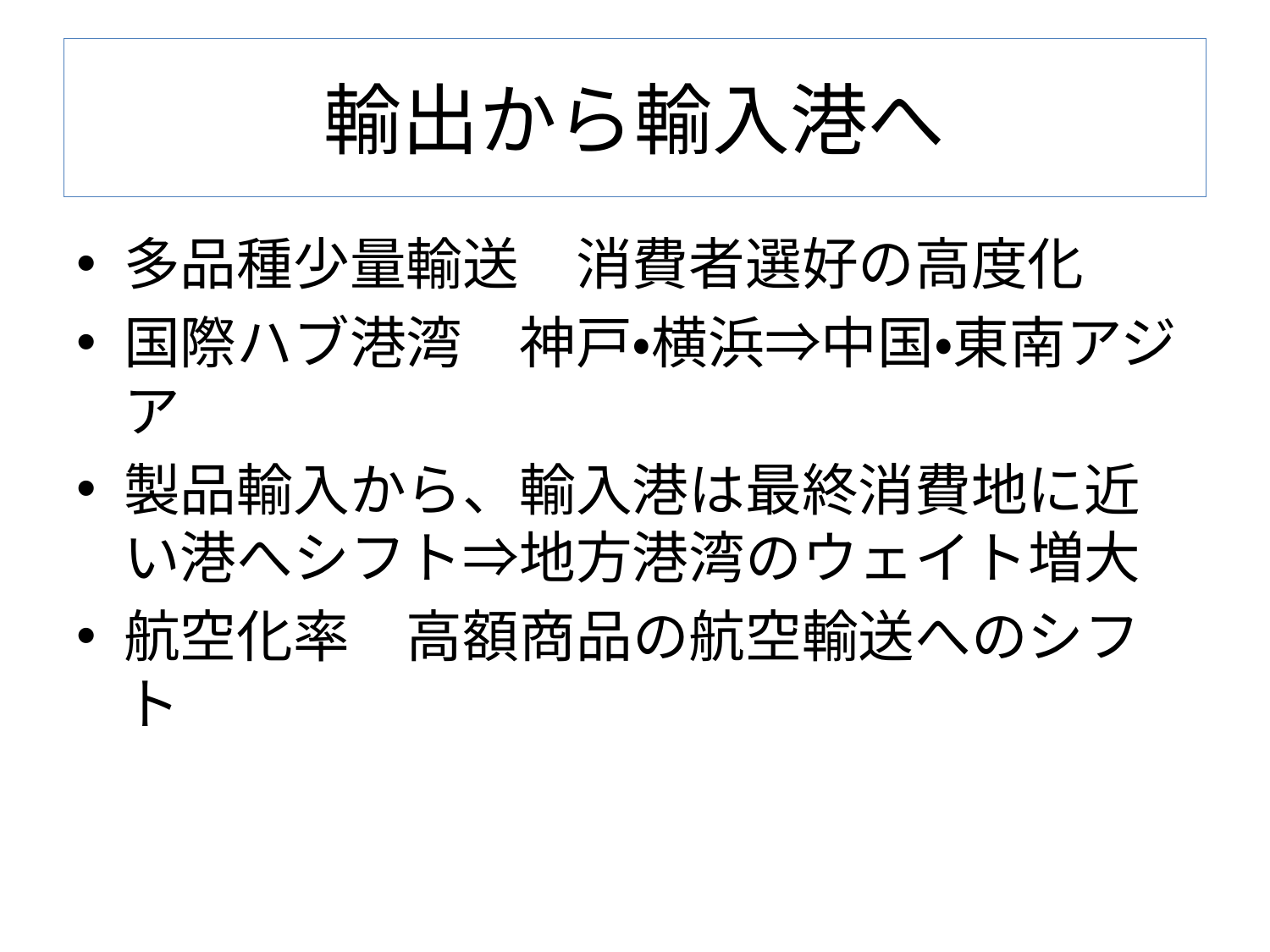

# 輸出から輸入港へ
多品種少量輸送　消費者選好の高度化
国際ハブ港湾　神戸・横浜⇒中国・東南アジア
製品輸入から、輸入港は最終消費地に近い港へシフト⇒地方港湾のウェイト増大
航空化率　高額商品の航空輸送へのシフト